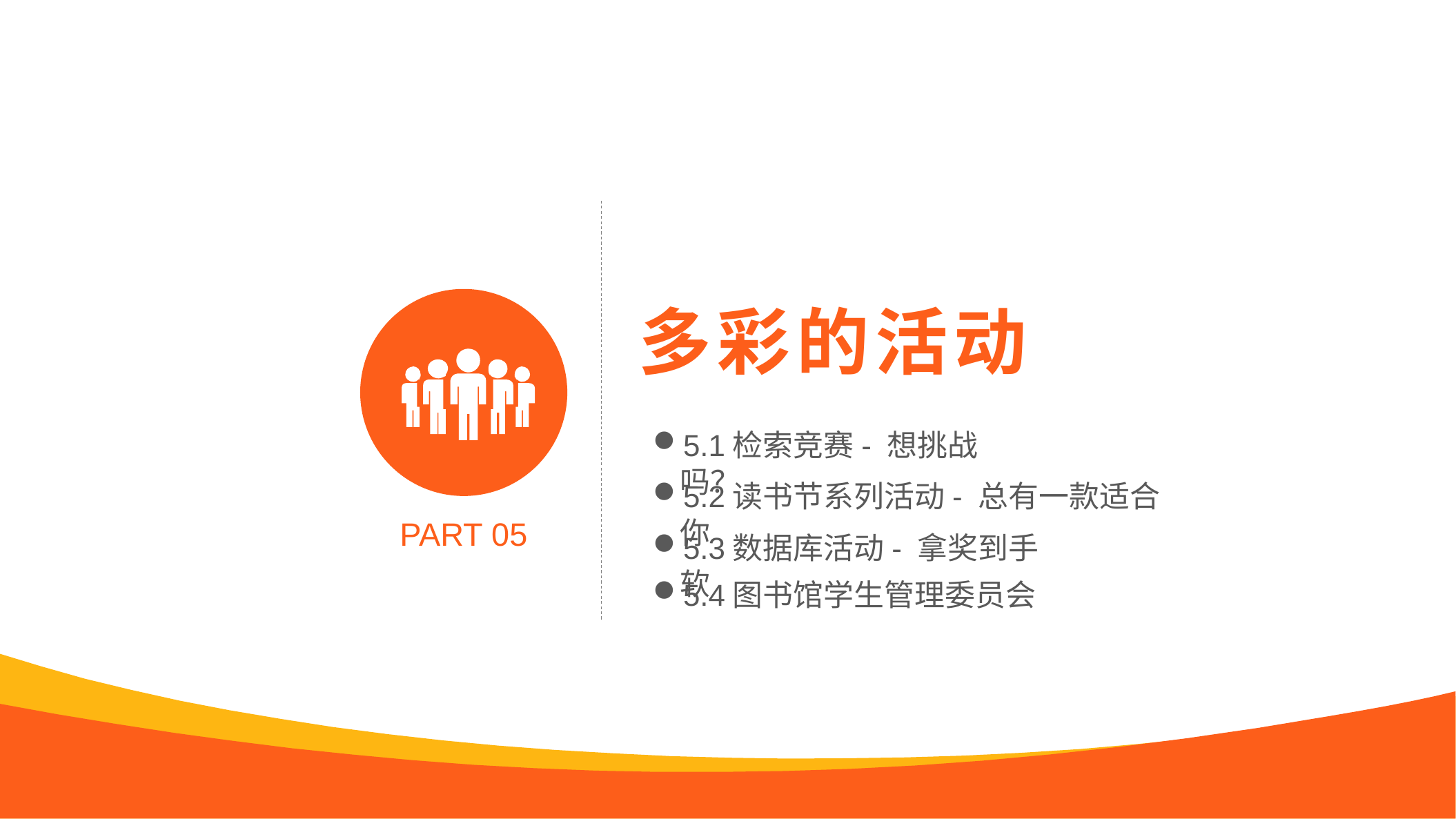

多彩的活动
5.1检索竞赛- 想挑战吗？
5.2读书节系列活动- 总有一款适合你
PART 05
5.3数据库活动- 拿奖到手软
5.4图书馆学生管理委员会